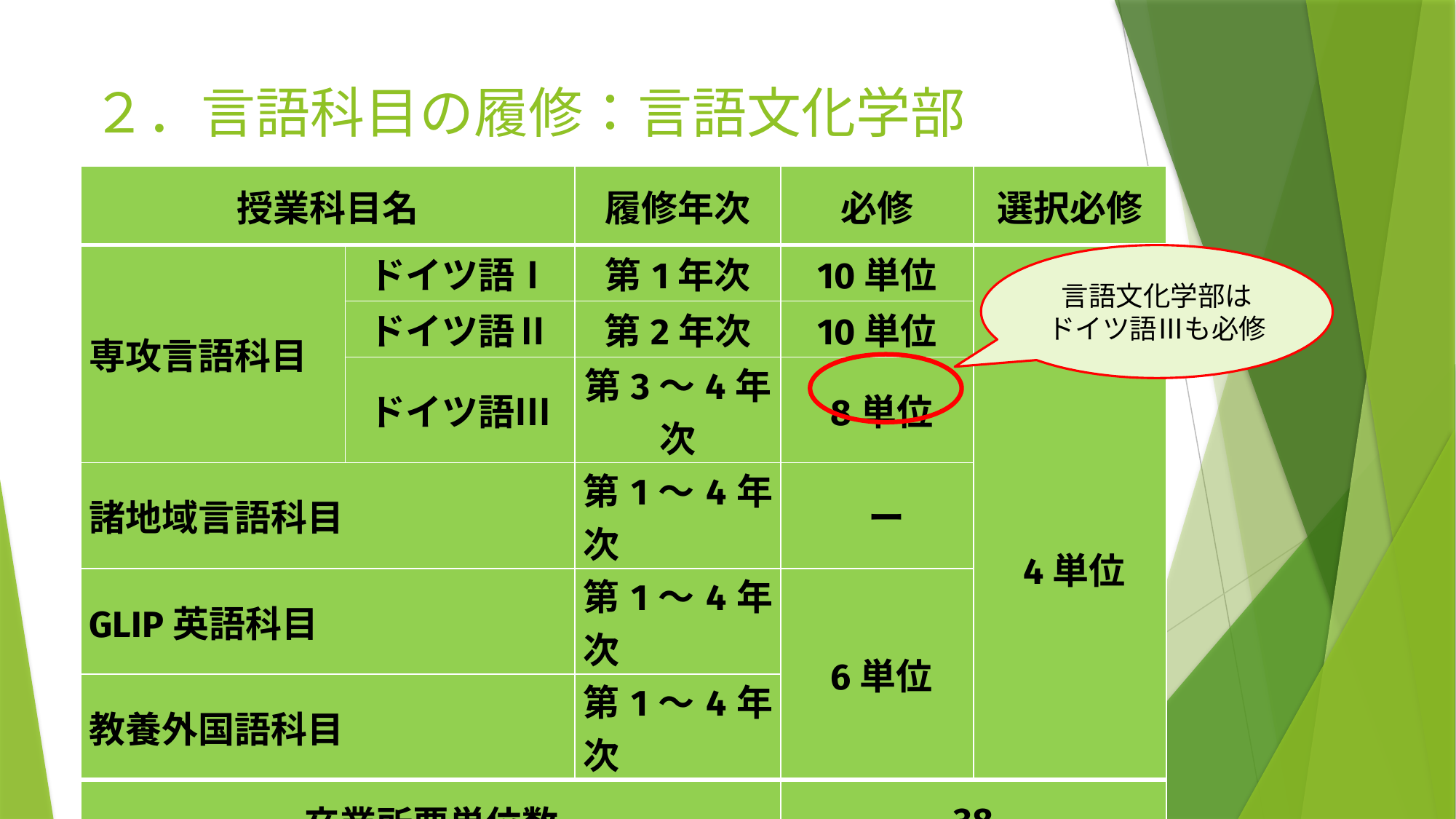

# ２．言語科目の履修：言語文化学部
| 授業科目名 |  | 履修年次 | 必修 | 選択必修 |
| --- | --- | --- | --- | --- |
| 専攻言語科目 | ドイツ語Ⅰ | 第1年次 | 10単位 |  |
|  | ドイツ語Ⅱ | 第2年次 | 10単位 |  |
|  | ドイツ語Ⅲ | 第3～4年次 | 8単位 | 4単位 |
| 諸地域言語科目 |  | 第1～4年次 | ー |  |
| GLIP英語科目 |  | 第1～4年次 | 6単位 |  |
| 教養外国語科目 |  | 第1～4年次 |  |  |
| 卒業所要単位数 |  |  | 38 |  |
言語文化学部は
ドイツ語Ⅲも必修